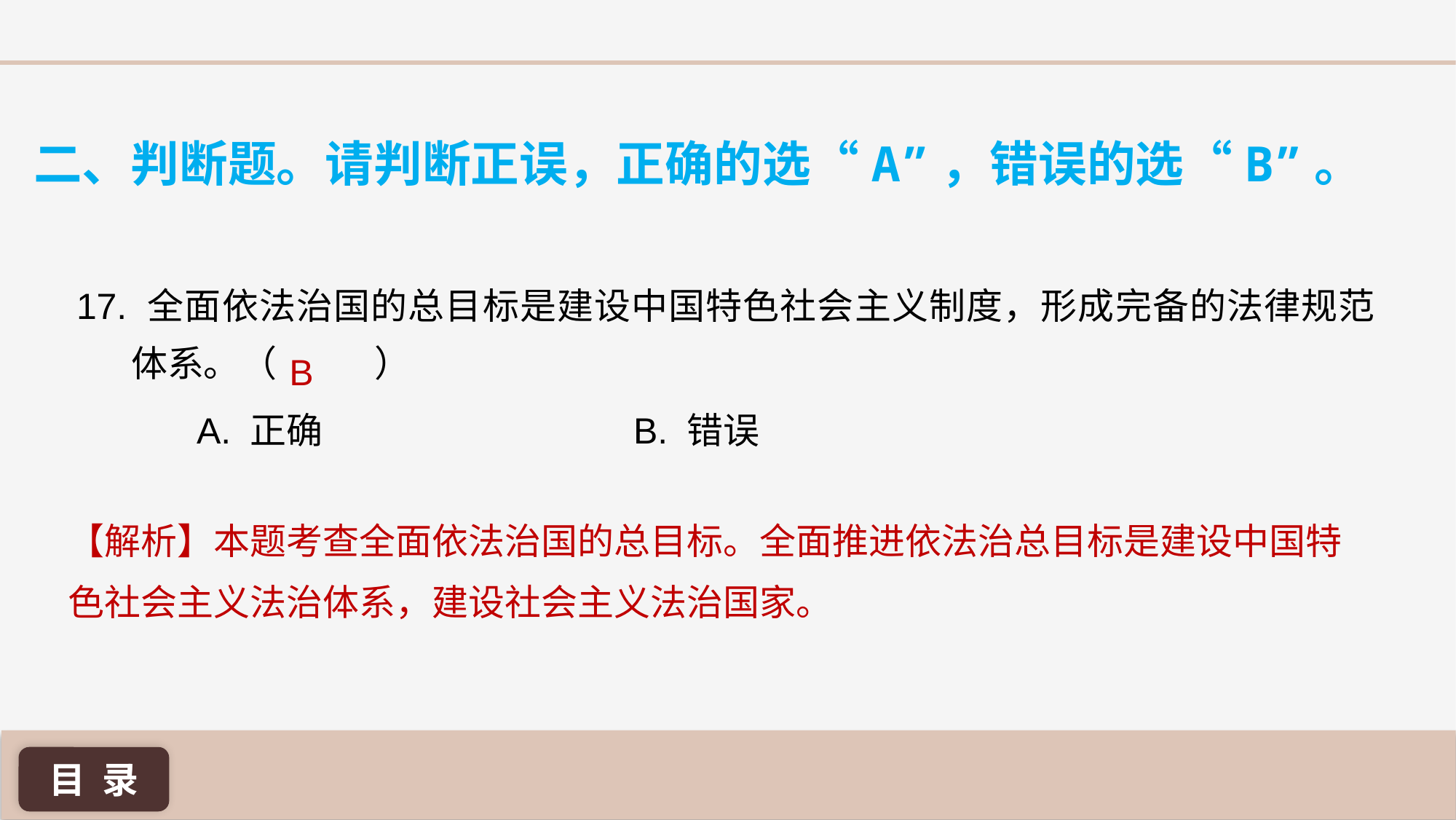

二、判断题。请判断正误，正确的选“A”，错误的选“B”。
17. 全面依法治国的总目标是建设中国特色社会主义制度，形成完备的法律规范体系。（            ）
B
A. 正确 			B. 错误
【解析】本题考查全面依法治国的总目标。全面推进依法治总目标是建设中国特色社会主义法治体系，建设社会主义法治国家。